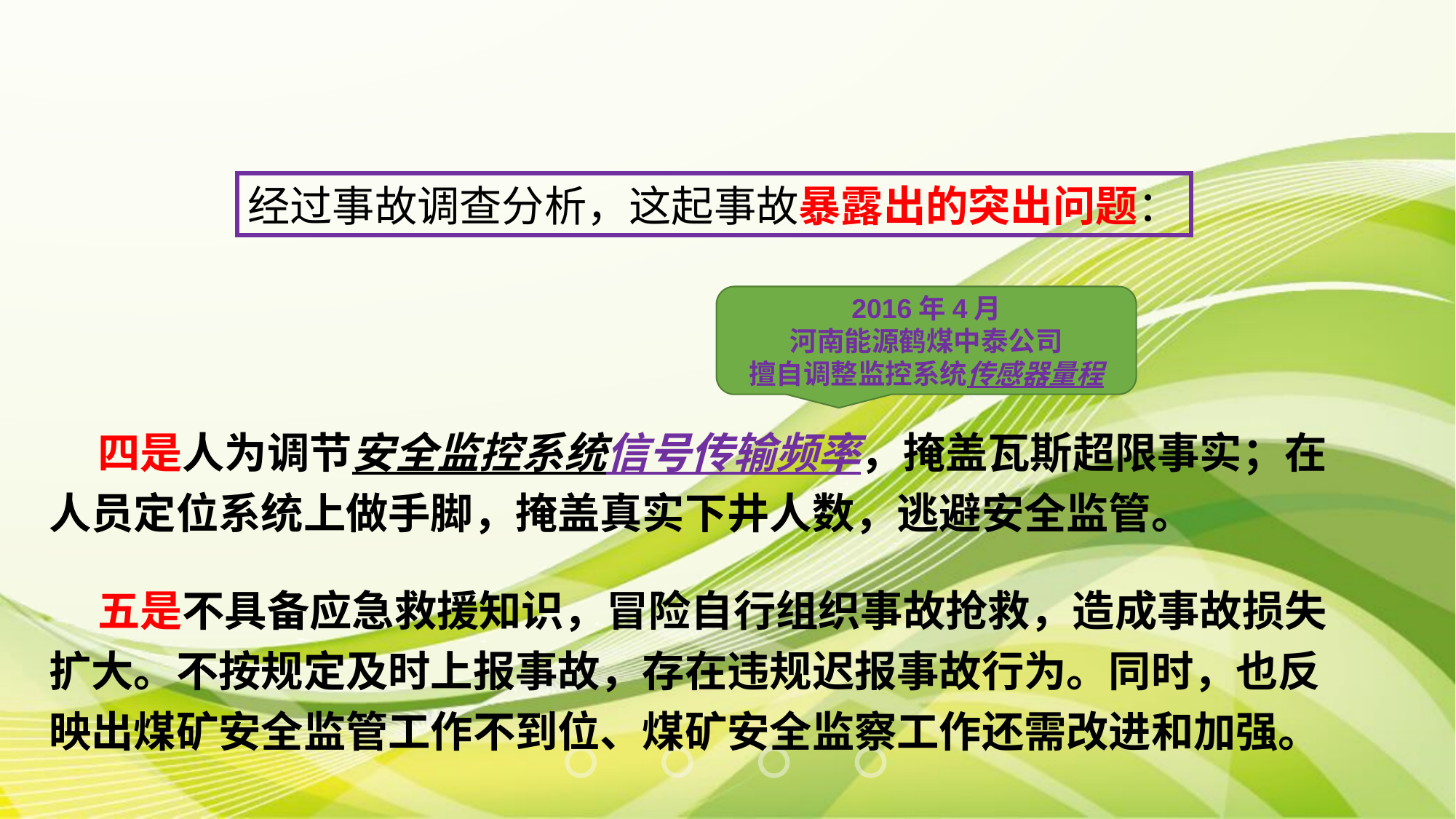

经过事故调查分析，这起事故暴露出的突出问题：
2016年4月
河南能源鹤煤中泰公司
擅自调整监控系统传感器量程
    四是人为调节安全监控系统信号传输频率，掩盖瓦斯超限事实；在人员定位系统上做手脚，掩盖真实下井人数，逃避安全监管。
    五是不具备应急救援知识，冒险自行组织事故抢救，造成事故损失扩大。不按规定及时上报事故，存在违规迟报事故行为。同时，也反映出煤矿安全监管工作不到位、煤矿安全监察工作还需改进和加强。